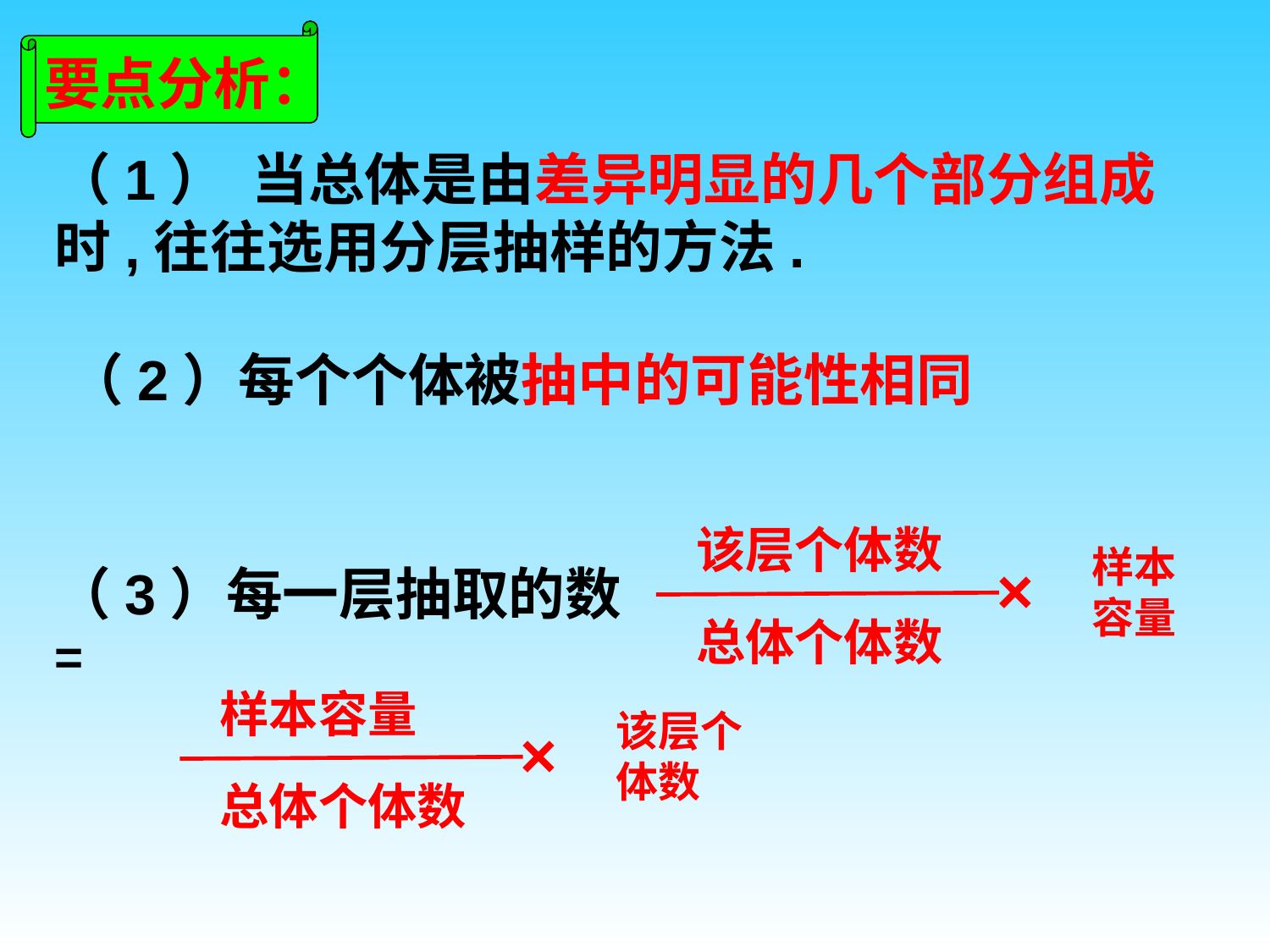

要点分析：
（1）  当总体是由差异明显的几个部分组成时,往往选用分层抽样的方法.
 （2）每个个体被抽中的可能性相同
该层个体数

总体个体数
样本容量
×
（3）每一层抽取的数=
样本容量

总体个体数
该层个体数
×